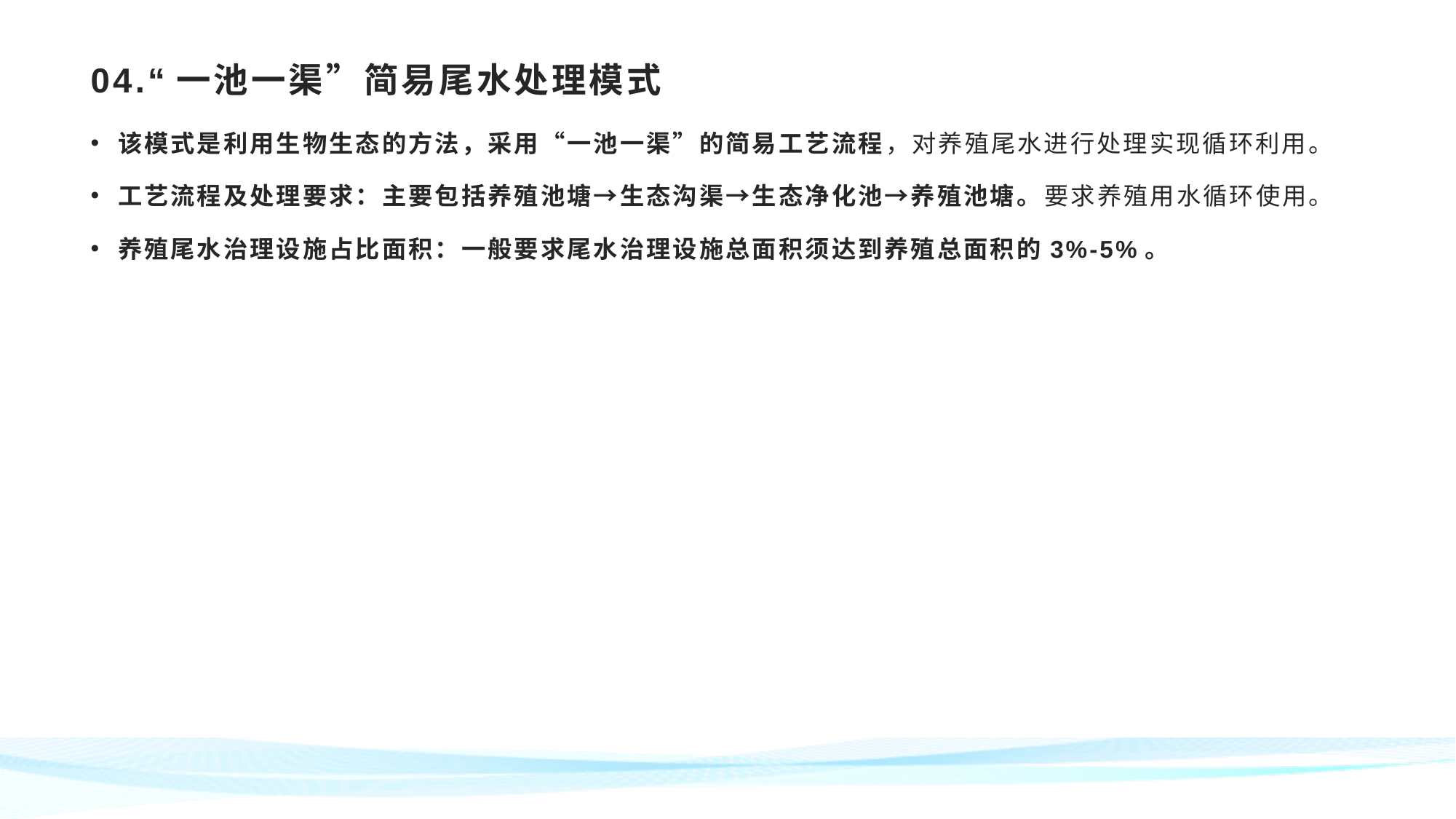

# 04.“一池一渠”简易尾水处理模式
该模式是利用生物生态的方法，采用“一池一渠”的简易工艺流程，对养殖尾水进行处理实现循环利用。
工艺流程及处理要求：主要包括养殖池塘→生态沟渠→生态净化池→养殖池塘。要求养殖用水循环使用。
养殖尾水治理设施占比面积：一般要求尾水治理设施总面积须达到养殖总面积的3%-5%。
10